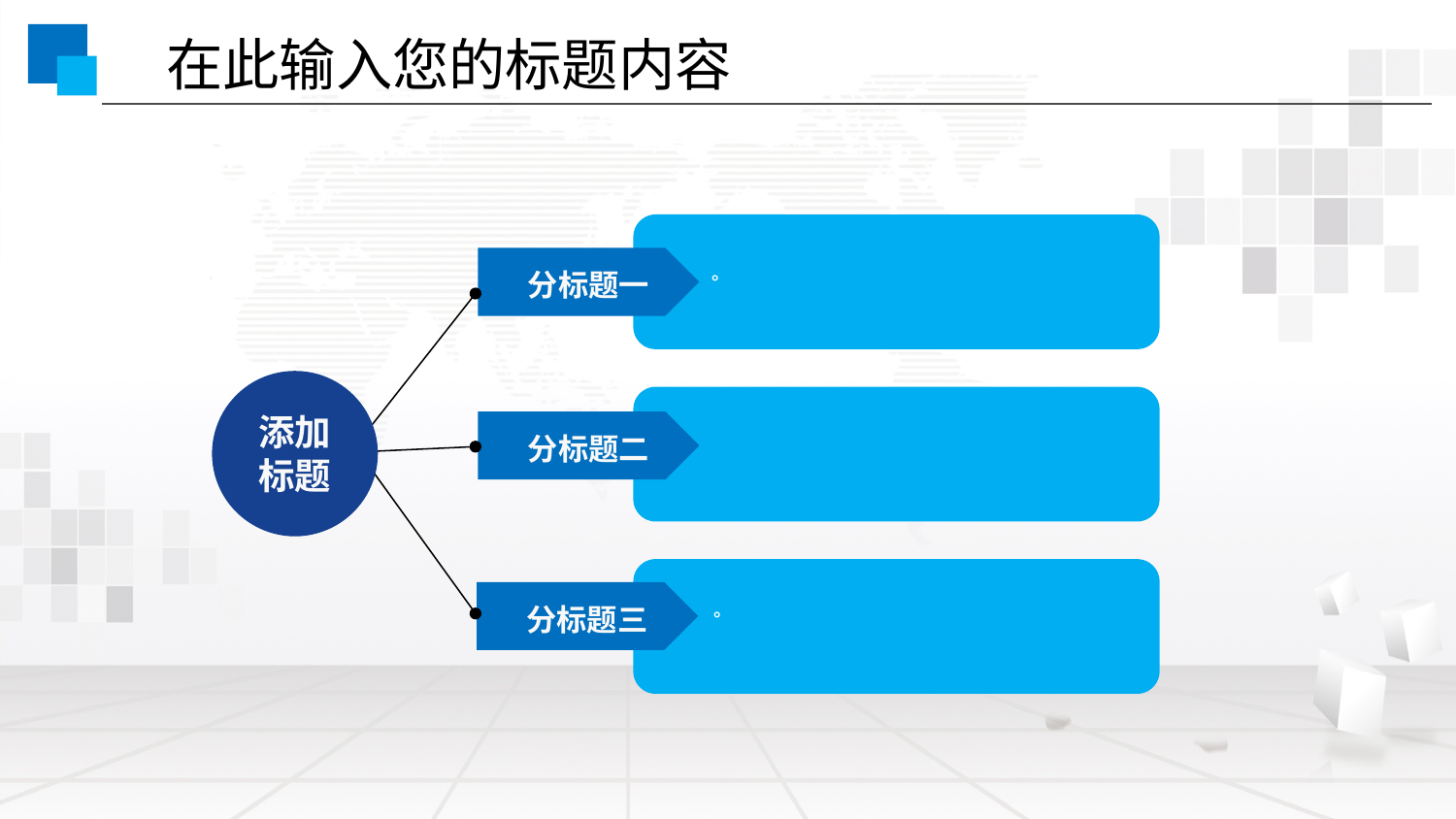

在此输入您的标题内容

。
 分标题一

添加
标题

 分标题二

。
 分标题三